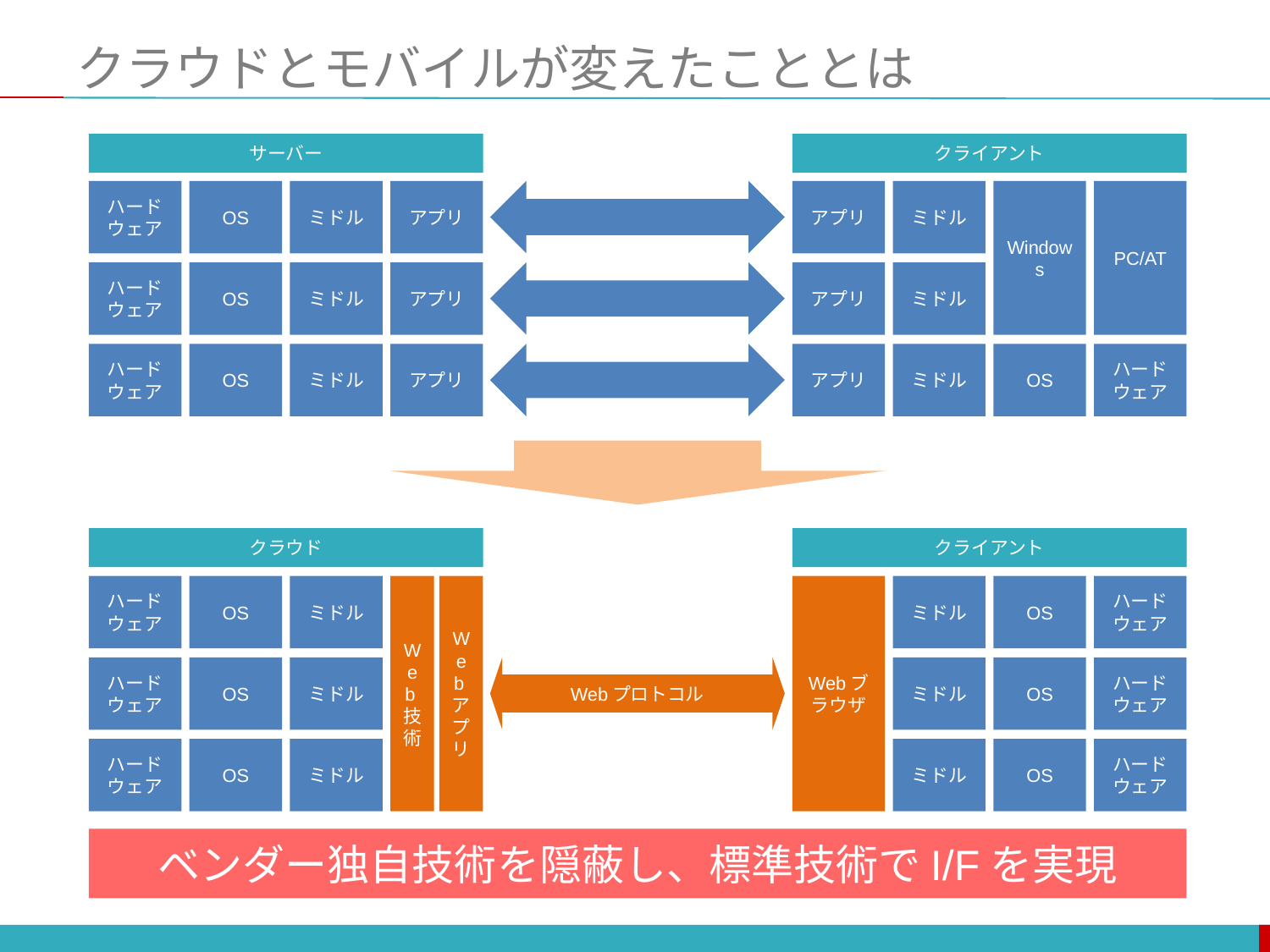

# クラウドとモバイルが変えたこととは
サーバー
クライアント
ハードウェア
OS
ミドル
アプリ

アプリ
ミドル
Windows
PC/AT
ハードウェア
OS
ミドル
アプリ

アプリ
ミドル
ハードウェア
OS
ミドル
アプリ

アプリ
ミドル
OS
ハードウェア

クラウド
クライアント
ハードウェア
OS
ミドル
Web技術
Webアプリ
Webブラウザ
ミドル
OS
ハードウェア
ハードウェア
OS
ミドル
Webプロトコル
ミドル
OS
ハードウェア
ハードウェア
OS
ミドル
ミドル
OS
ハードウェア
ベンダー独自技術を隠蔽し、標準技術でI/Fを実現